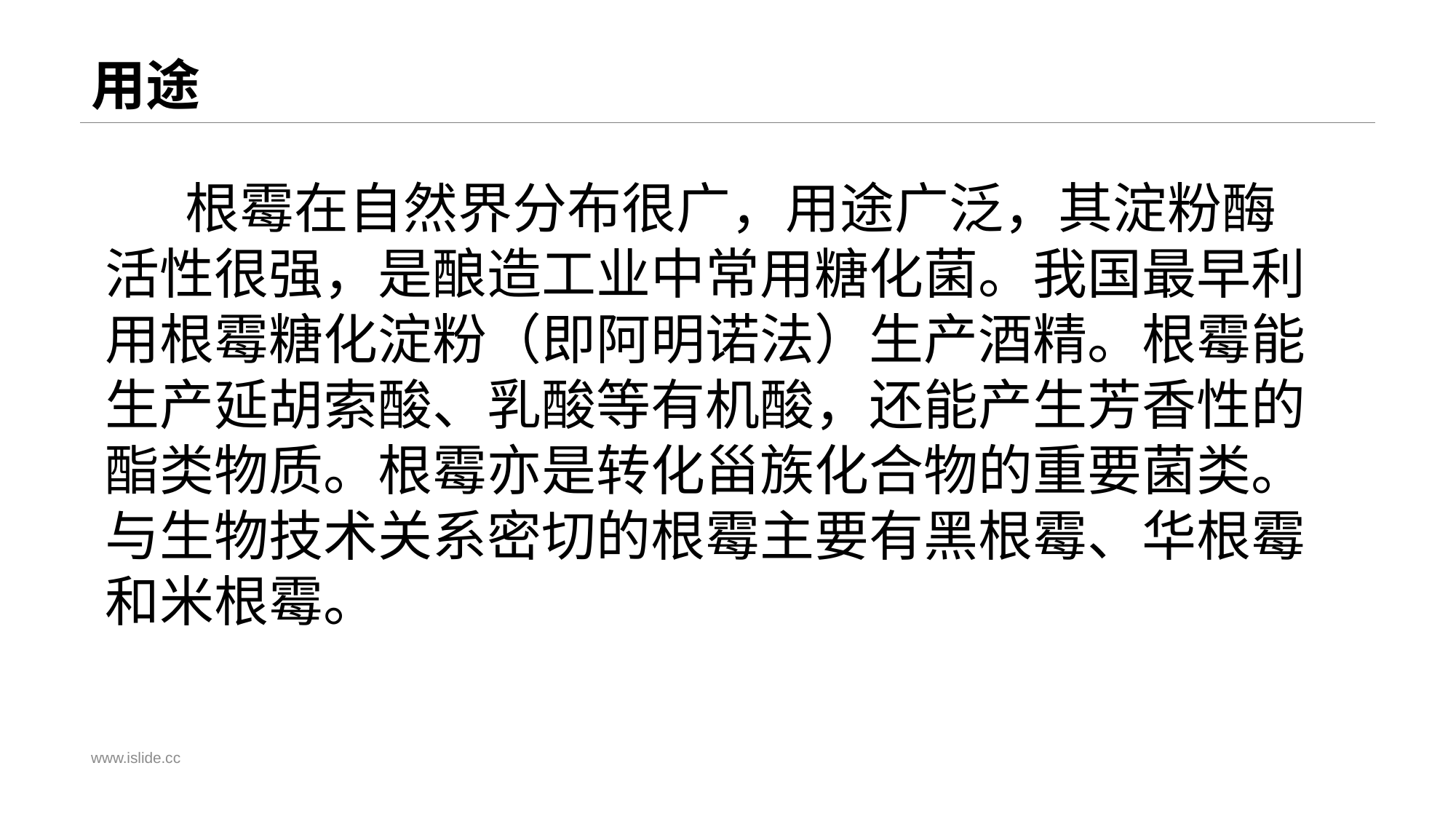

# 用途
 根霉在自然界分布很广，用途广泛，其淀粉酶活性很强，是酿造工业中常用糖化菌。我国最早利用根霉糖化淀粉（即阿明诺法）生产酒精。根霉能生产延胡索酸、乳酸等有机酸，还能产生芳香性的酯类物质。根霉亦是转化甾族化合物的重要菌类。与生物技术关系密切的根霉主要有黑根霉、华根霉和米根霉。
www.islide.cc
53